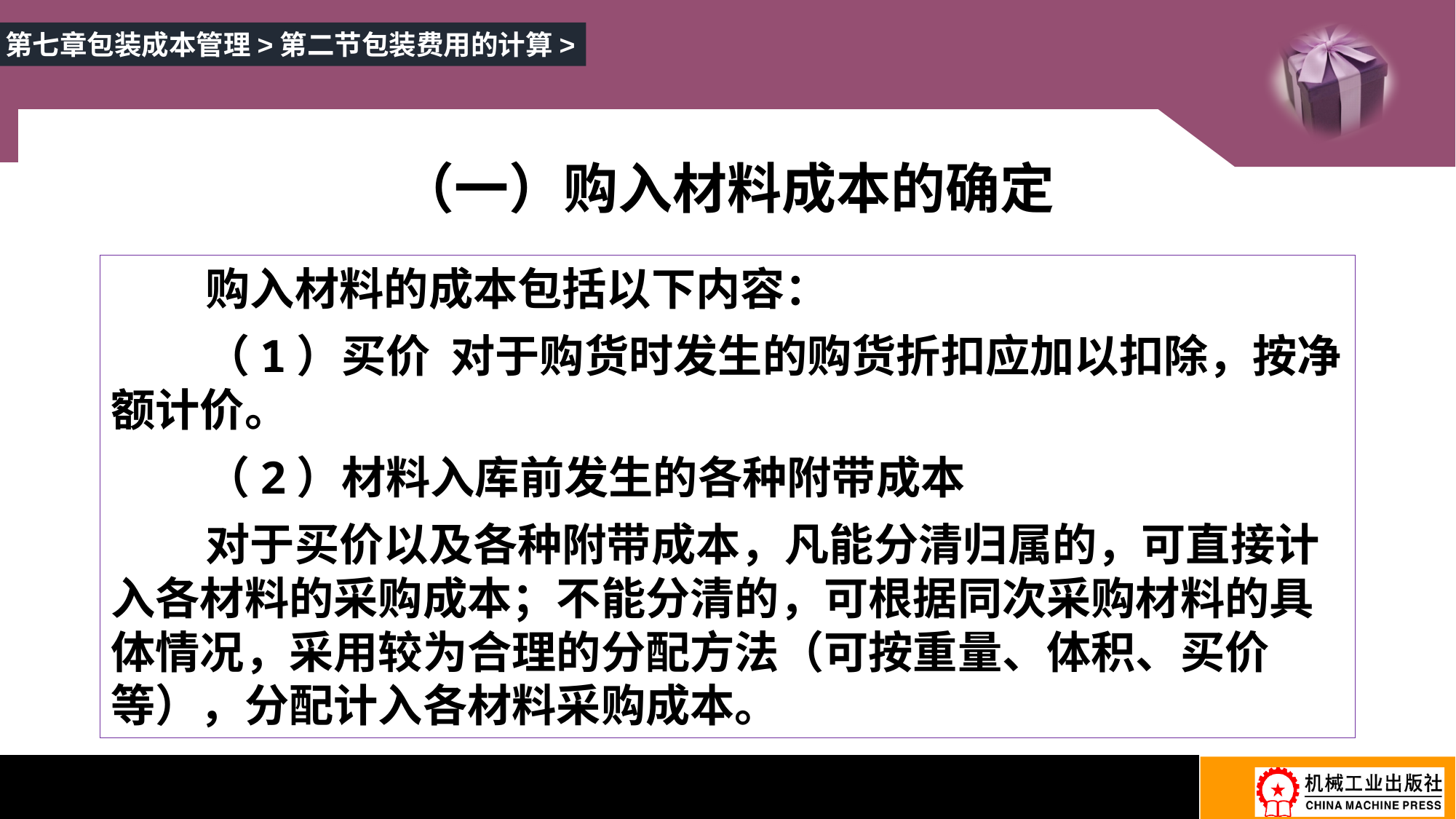

第七章包装成本管理>第二节包装费用的计算>
# （一）购入材料成本的确定
购入材料的成本包括以下内容：
（1）买价  对于购货时发生的购货折扣应加以扣除，按净额计价。
（2）材料入库前发生的各种附带成本
对于买价以及各种附带成本，凡能分清归属的，可直接计入各材料的采购成本；不能分清的，可根据同次采购材料的具体情况，采用较为合理的分配方法（可按重量、体积、买价等），分配计入各材料采购成本。